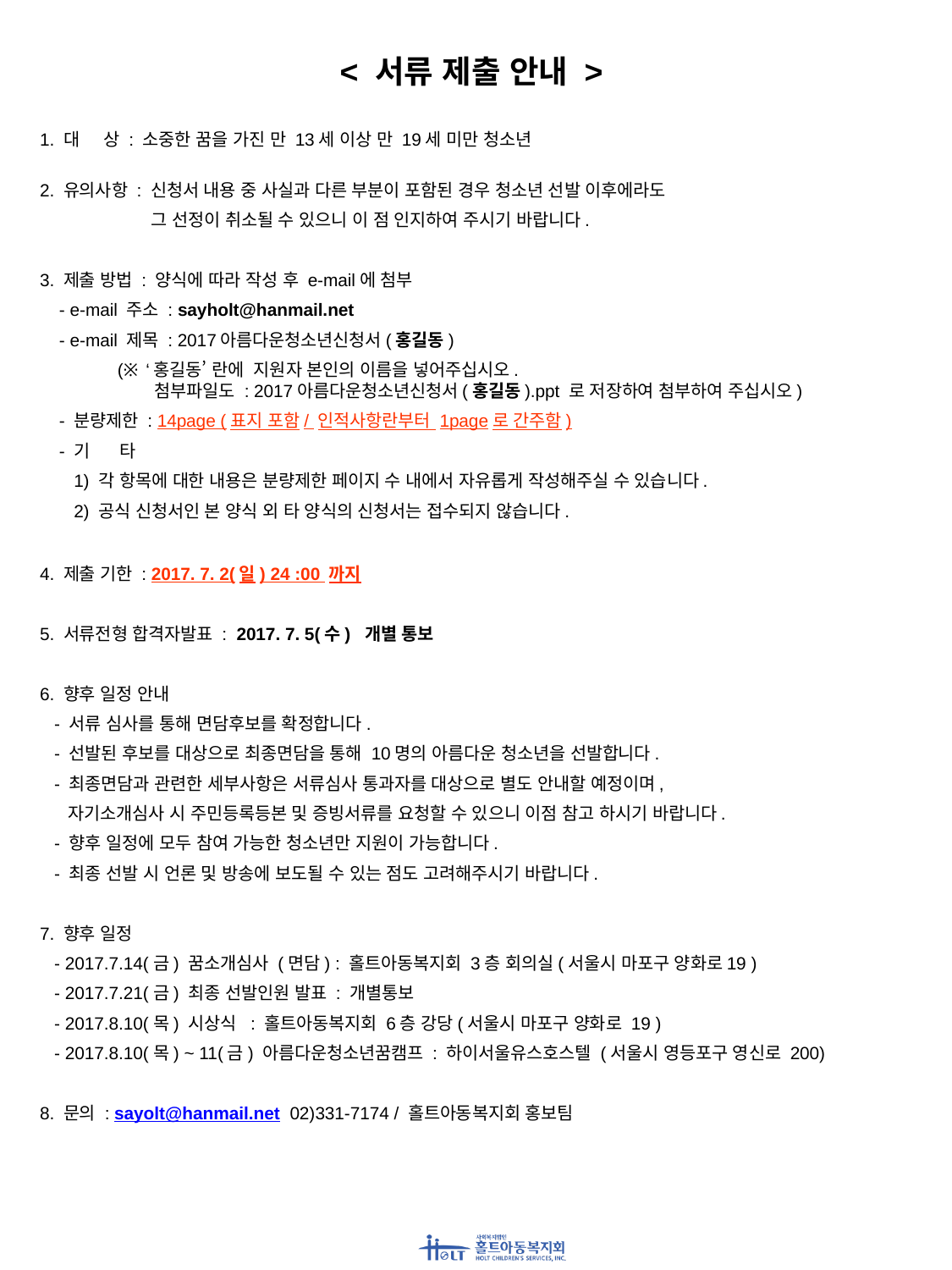

< 서류 제출 안내 >

1. 대     상 : 소중한 꿈을 가진 만 13세 이상 만 19세 미만 청소년
2. 유의사항 : 신청서 내용 중 사실과 다른 부분이 포함된 경우 청소년 선발 이후에라도
                      그 선정이 취소될 수 있으니 이 점 인지하여 주시기 바랍니다.

3. 제출 방법 : 양식에 따라 작성 후 e-mail에 첨부
    - e-mail 주소 : sayholt@hanmail.net
    - e-mail 제목 : 2017아름다운청소년신청서(홍길동)
                (※ ‘홍길동’ 란에  지원자 본인의 이름을 넣어주십시오.
             첨부파일도 : 2017아름다운청소년신청서(홍길동).ppt 로 저장하여 첨부하여 주십시오)
    - 분량제한 : 14page (표지 포함/ 인적사항란부터 1page로 간주함)
    - 기      타
       1) 각 항목에 대한 내용은 분량제한 페이지 수 내에서 자유롭게 작성해주실 수 있습니다.
       2) 공식 신청서인 본 양식 외 타 양식의 신청서는 접수되지 않습니다.

4. 제출 기한 : 2017. 7. 2(일) 24 :00 까지

5. 서류전형 합격자발표 :  2017. 7. 5(수)  개별 통보

6. 향후 일정 안내
   - 서류 심사를 통해 면담후보를 확정합니다.
   - 선발된 후보를 대상으로 최종면담을 통해 10명의 아름다운 청소년을 선발합니다.
   - 최종면담과 관련한 세부사항은 서류심사 통과자를 대상으로 별도 안내할 예정이며,
     자기소개심사 시 주민등록등본 및 증빙서류를 요청할 수 있으니 이점 참고 하시기 바랍니다.
   - 향후 일정에 모두 참여 가능한 청소년만 지원이 가능합니다.
   - 최종 선발 시 언론 및 방송에 보도될 수 있는 점도 고려해주시기 바랍니다.

7. 향후 일정
   - 2017.7.14(금) 꿈소개심사 (면담) : 홀트아동복지회 3층 회의실(서울시 마포구 양화로19 )
   - 2017.7.21(금) 최종 선발인원 발표 : 개별통보
   - 2017.8.10(목) 시상식  : 홀트아동복지회 6층 강당(서울시 마포구 양화로 19 )
   - 2017.8.10(목) ~ 11(금) 아름다운청소년꿈캠프 : 하이서울유스호스텔 (서울시 영등포구 영신로 200)

8. 문의 : sayolt@hanmail.net  02)331-7174 / 홀트아동복지회 홍보팀